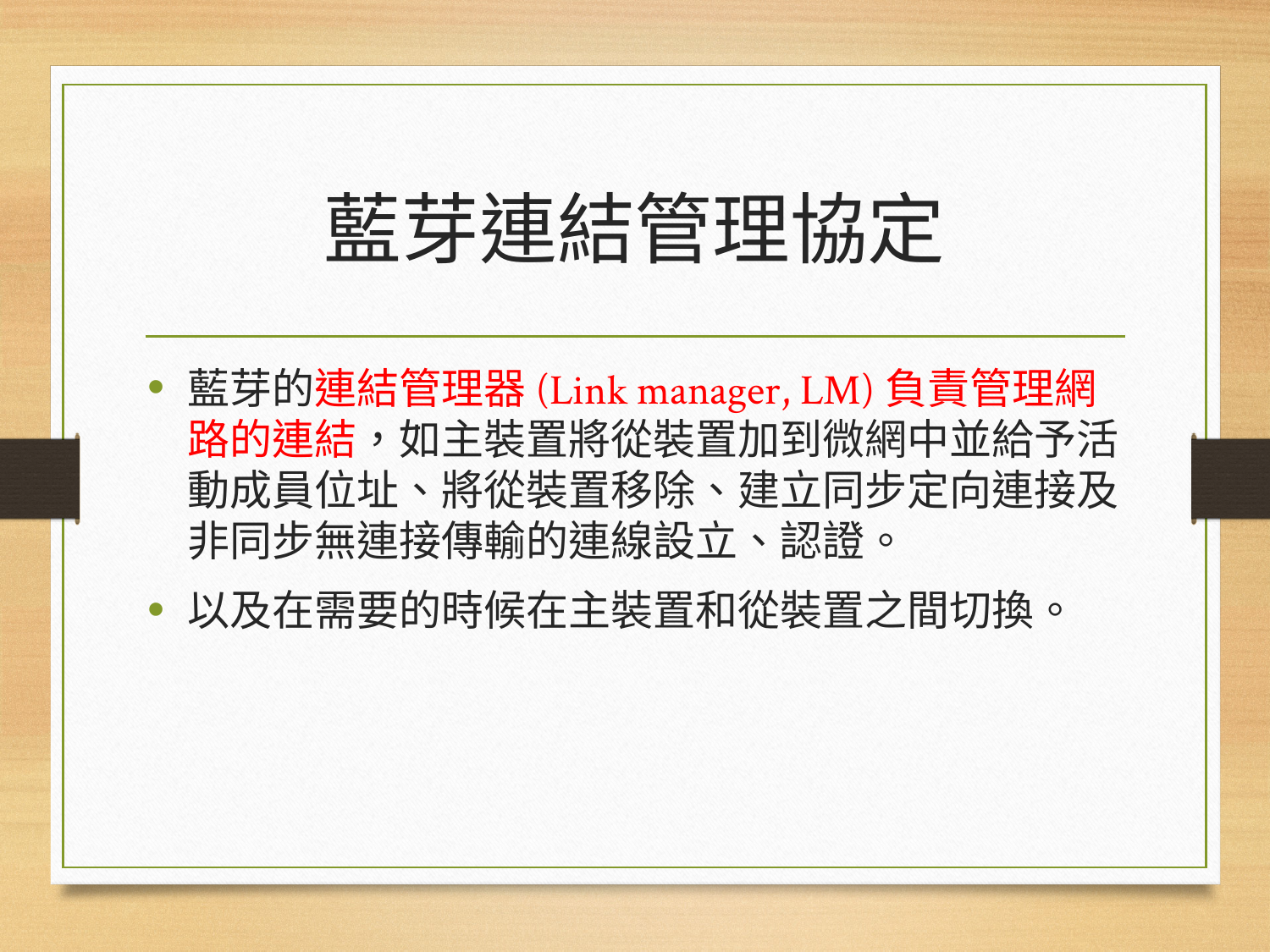

# 藍芽連結管理協定
藍芽的連結管理器(Link manager, LM)負責管理網路的連結，如主裝置將從裝置加到微網中並給予活動成員位址、將從裝置移除、建立同步定向連接及非同步無連接傳輸的連線設立、認證。
以及在需要的時候在主裝置和從裝置之間切換。